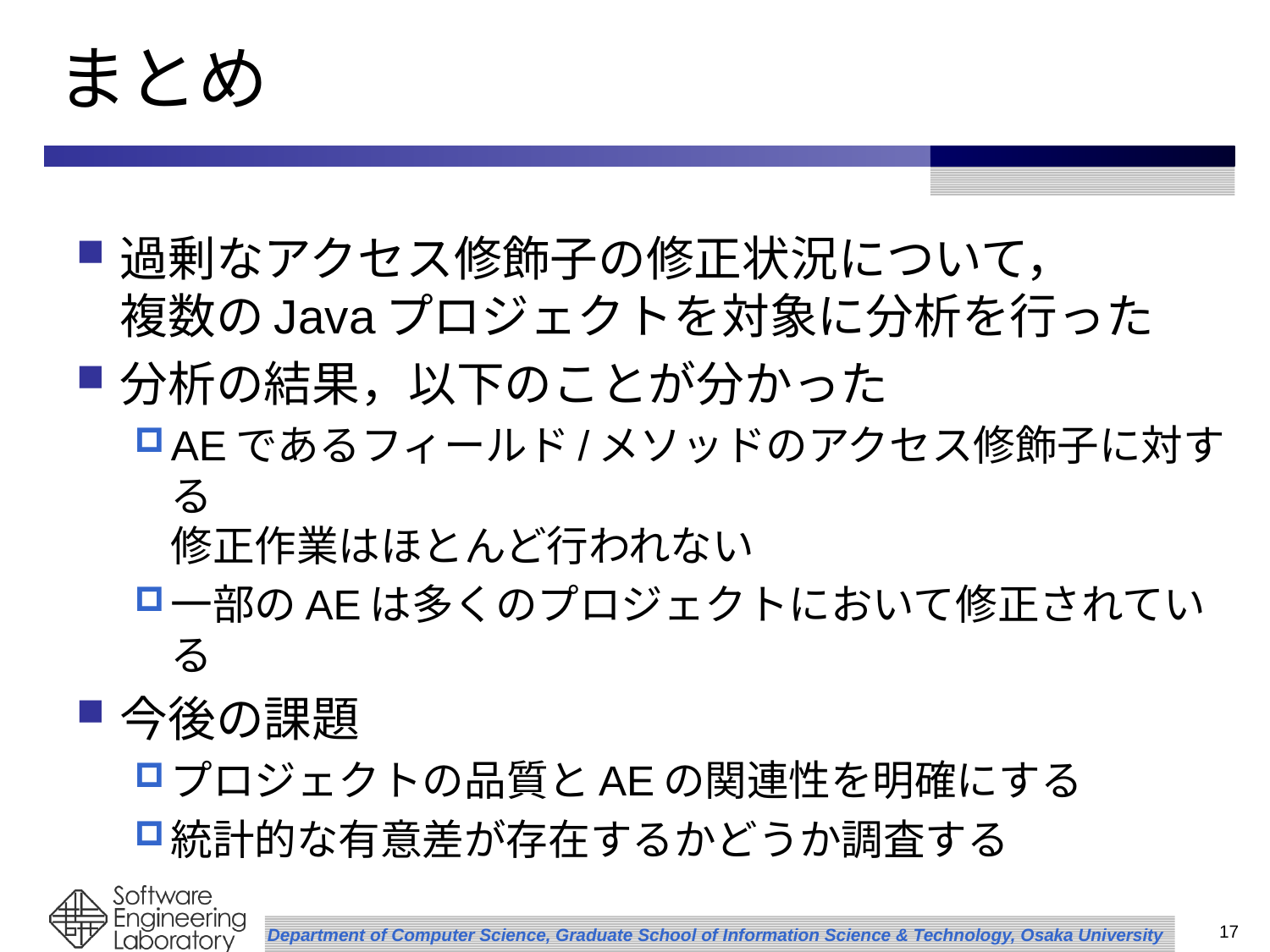

# まとめ
過剰なアクセス修飾子の修正状況について，
複数のJavaプロジェクトを対象に分析を行った
分析の結果，以下のことが分かった
AEであるフィールド/メソッドのアクセス修飾子に対する
修正作業はほとんど行われない
一部のAEは多くのプロジェクトにおいて修正されている
今後の課題
プロジェクトの品質とAEの関連性を明確にする
統計的な有意差が存在するかどうか調査する
17